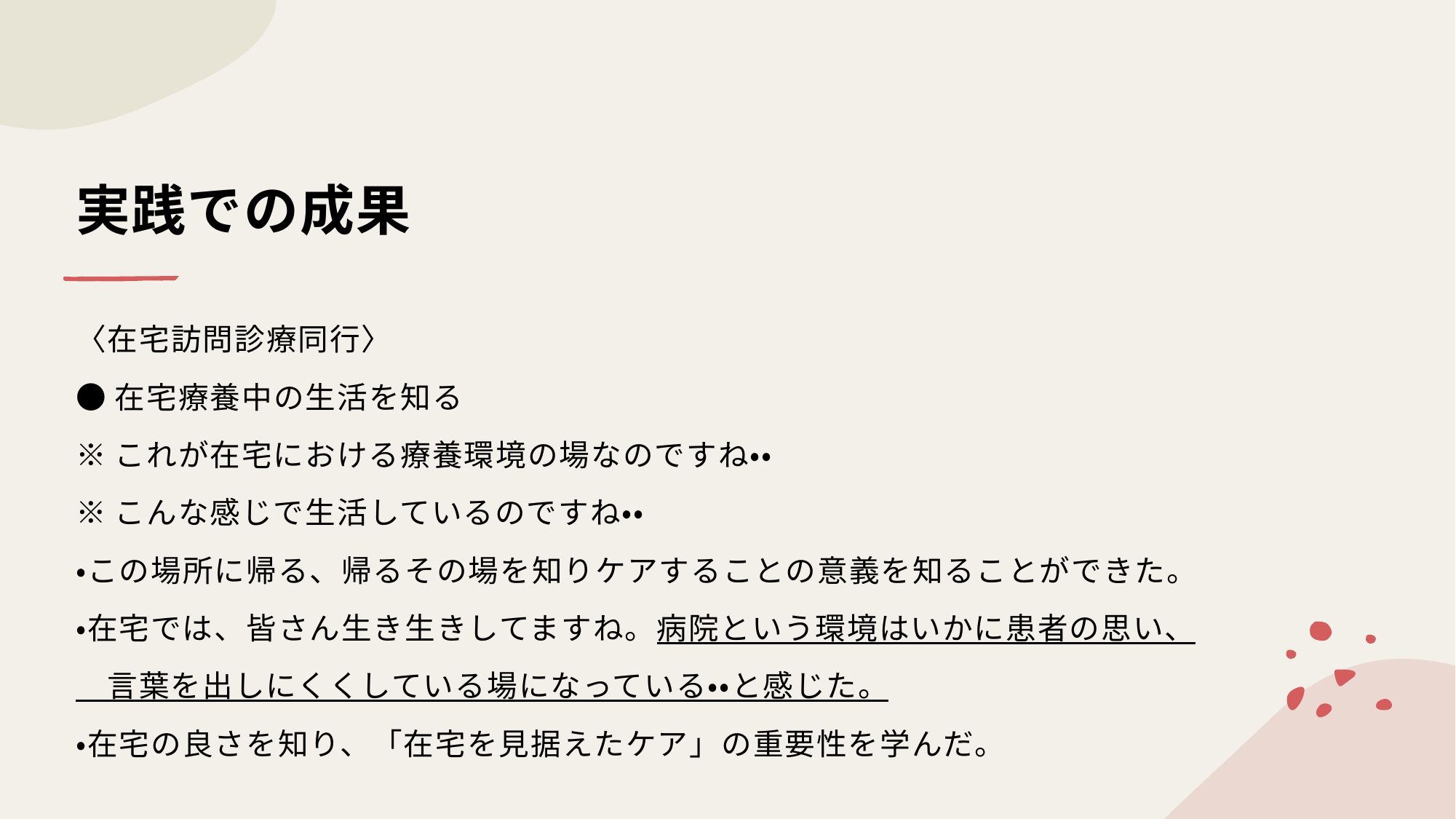

# 実践での成果
〈在宅訪問診療同行〉
●在宅療養中の生活を知る
※これが在宅における療養環境の場なのですね・・
※こんな感じで生活しているのですね・・
・この場所に帰る、帰るその場を知りケアすることの意義を知ることができた。
・在宅では、皆さん生き生きしてますね。病院という環境はいかに患者の思い、
　言葉を出しにくくしている場になっている・・と感じた。
・在宅の良さを知り、「在宅を見据えたケア」の重要性を学んだ。